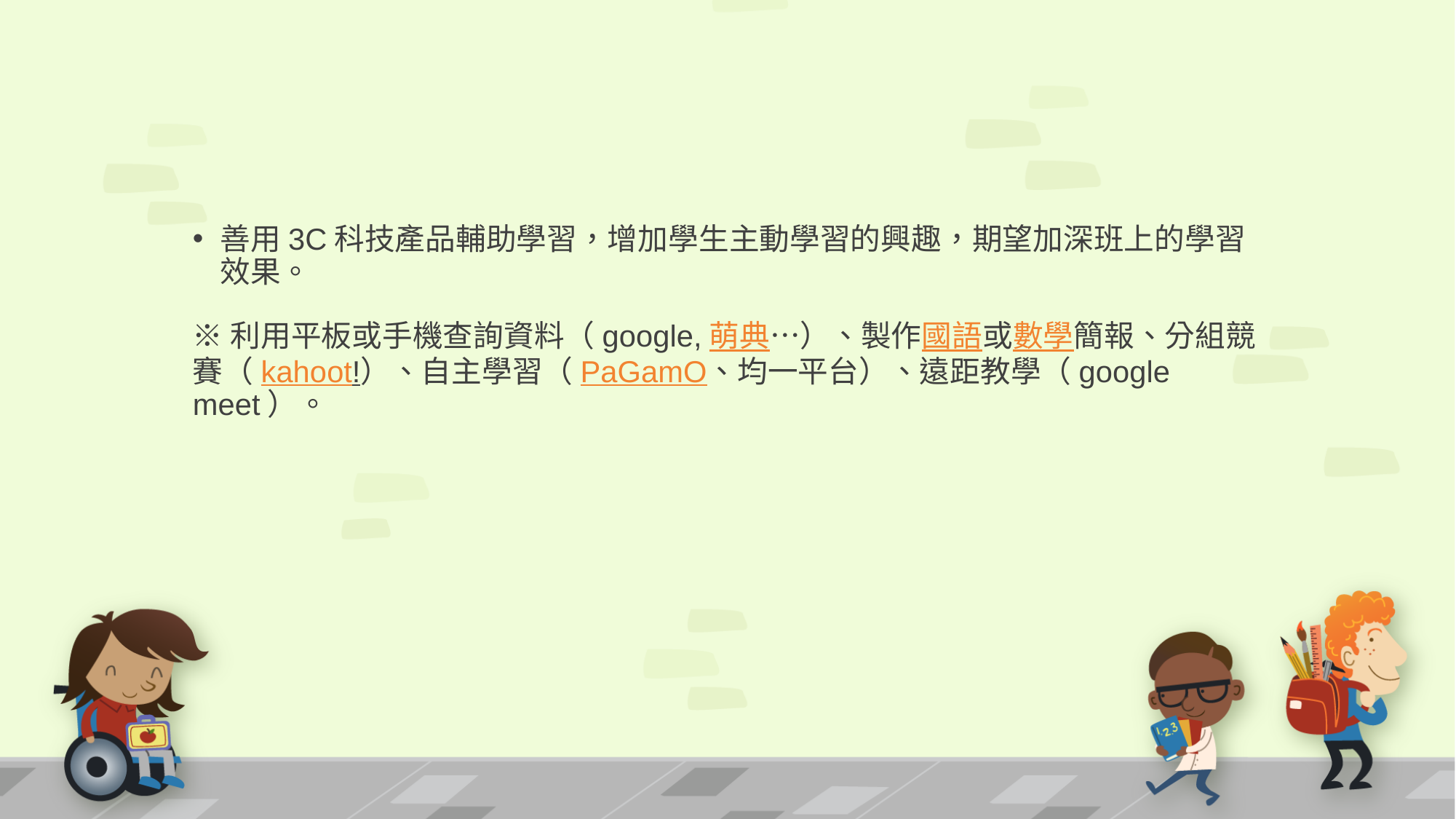

#
善用3C科技產品輔助學習，增加學生主動學習的興趣，期望加深班上的學習效果。
※利用平板或手機查詢資料（google,萌典…）、製作國語或數學簡報、分組競賽（kahoot!）、自主學習（PaGamO、均一平台）、遠距教學（google meet）。